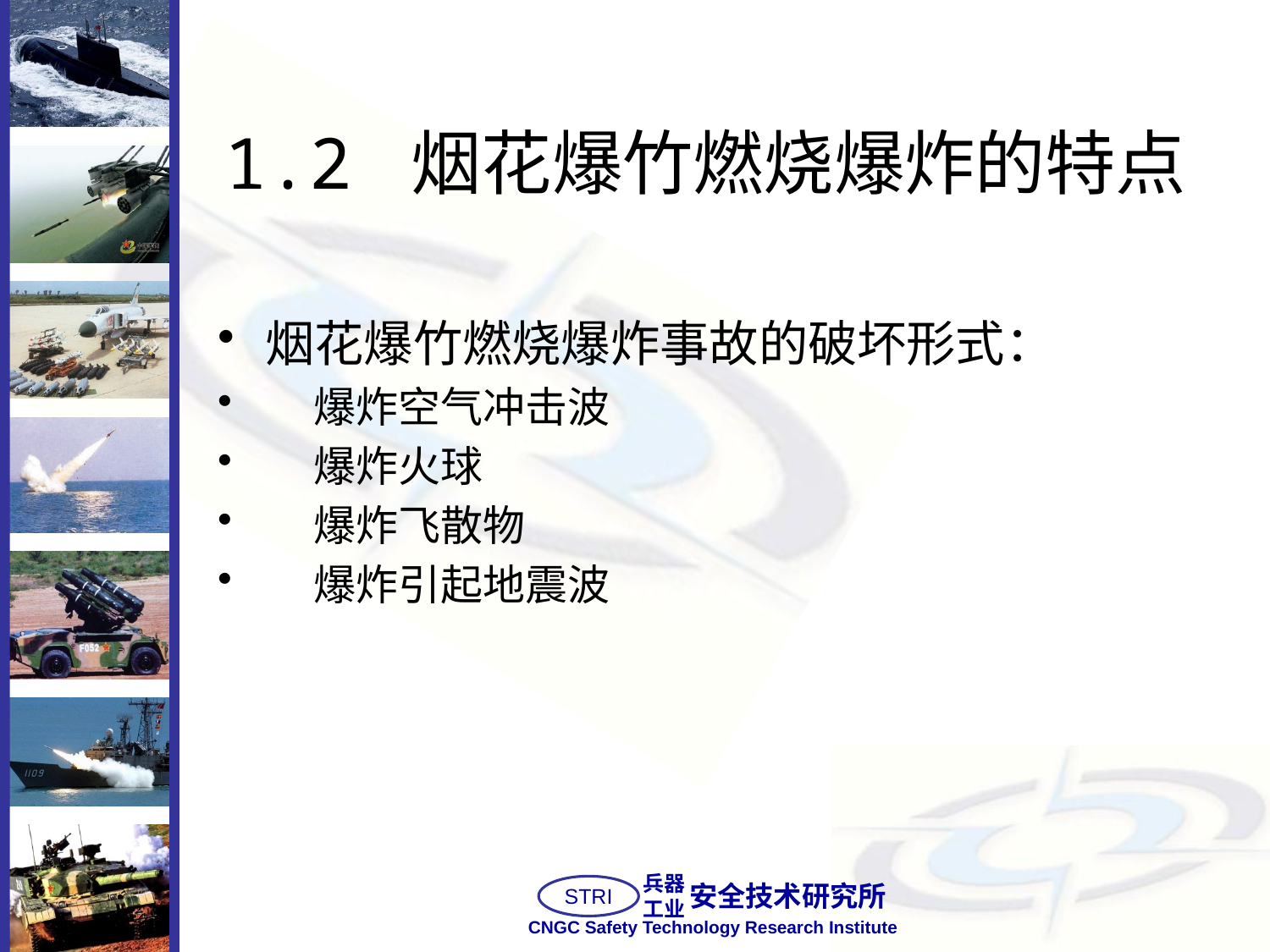

# 1.2 烟花爆竹燃烧爆炸的特点
烟花爆竹燃烧爆炸事故的破坏形式：
    爆炸空气冲击波
    爆炸火球
    爆炸飞散物
    爆炸引起地震波